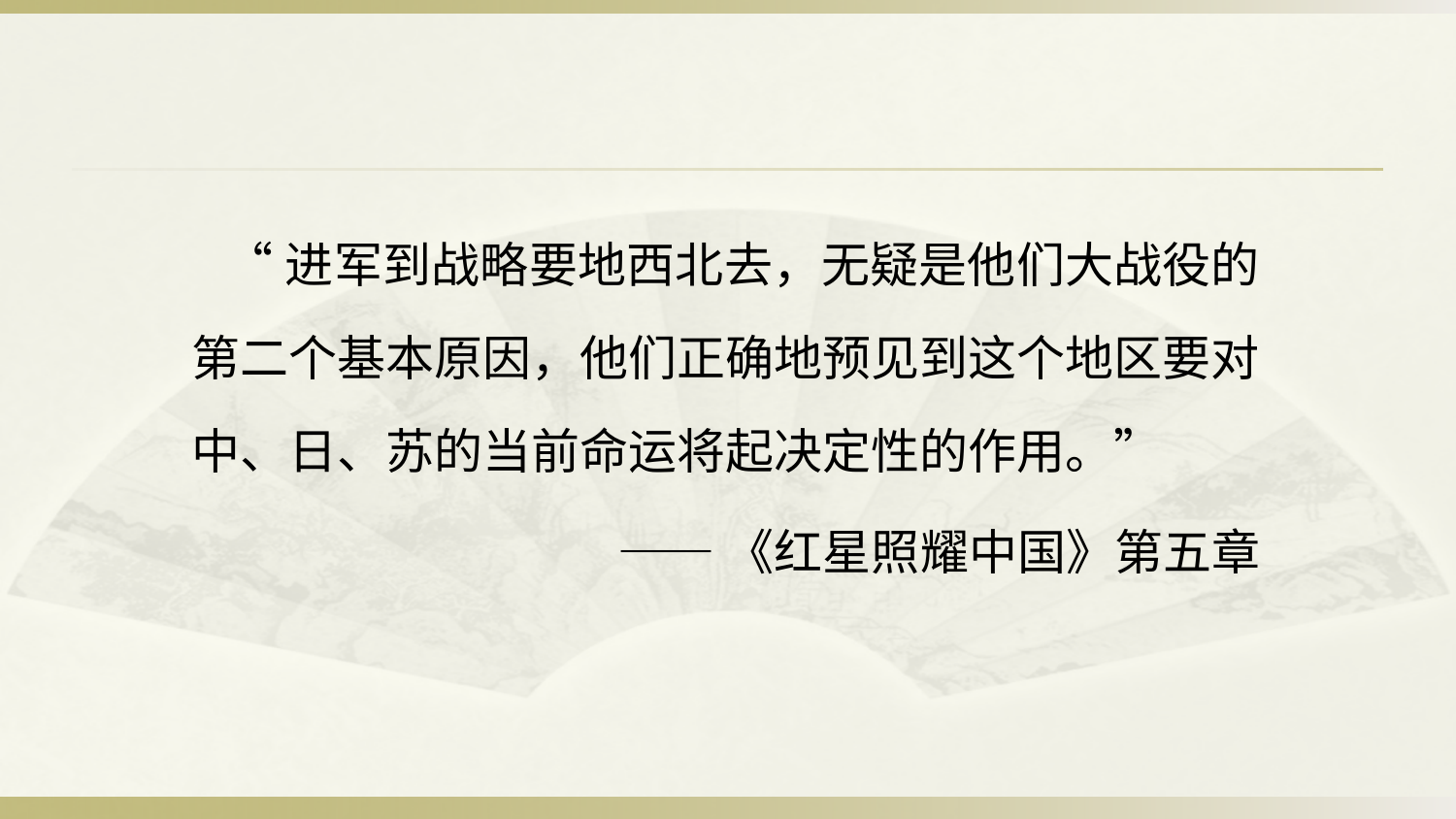

#
   “进军到战略要地西北去，无疑是他们大战役的第二个基本原因，他们正确地预见到这个地区要对中、日、苏的当前命运将起决定性的作用。”
——《红星照耀中国》第五章